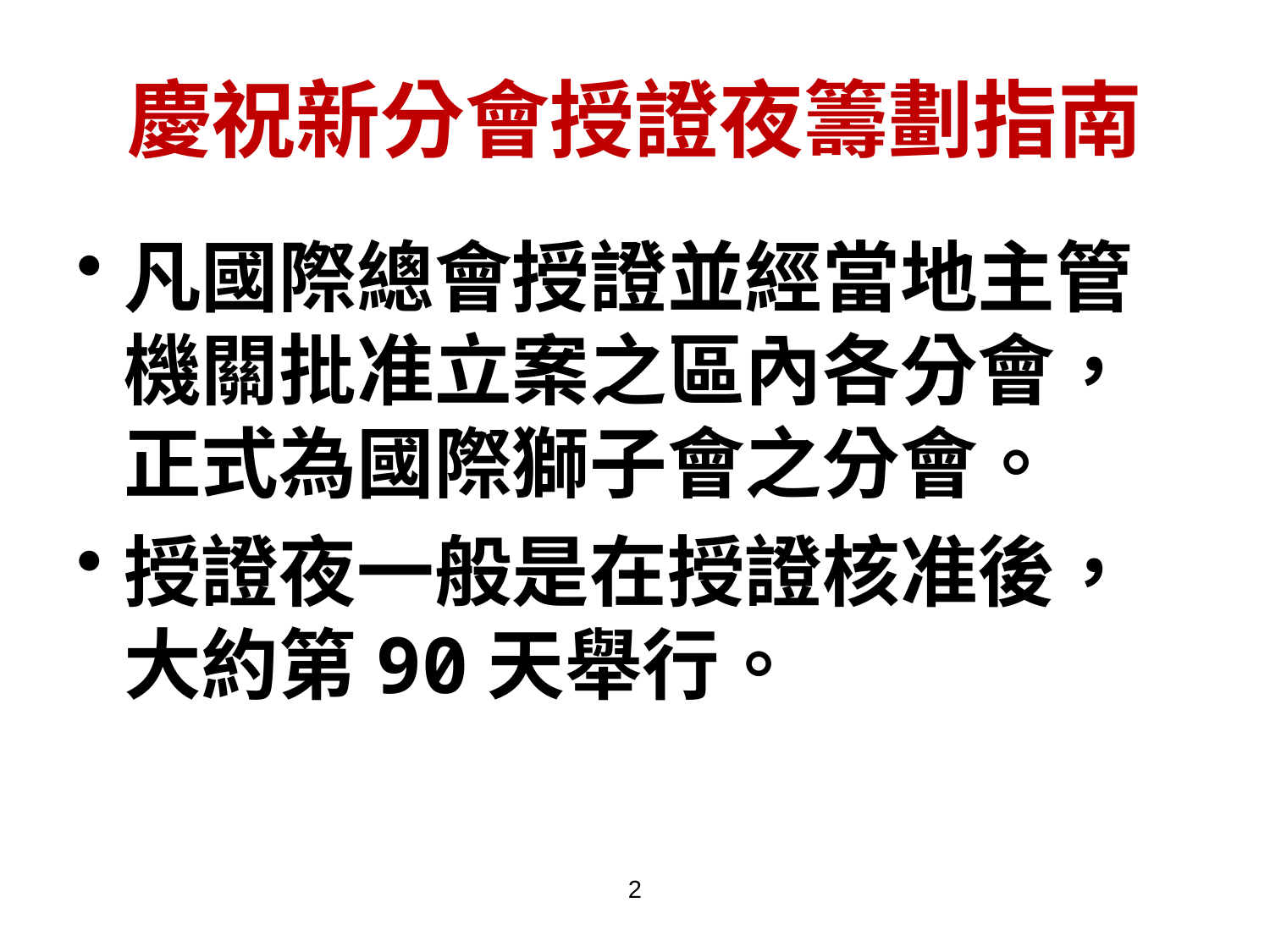

# 慶祝新分會授證夜籌劃指南
凡國際總會授證並經當地主管機關批准立案之區內各分會，正式為國際獅子會之分會。
授證夜一般是在授證核准後，大約第90天舉行。
2